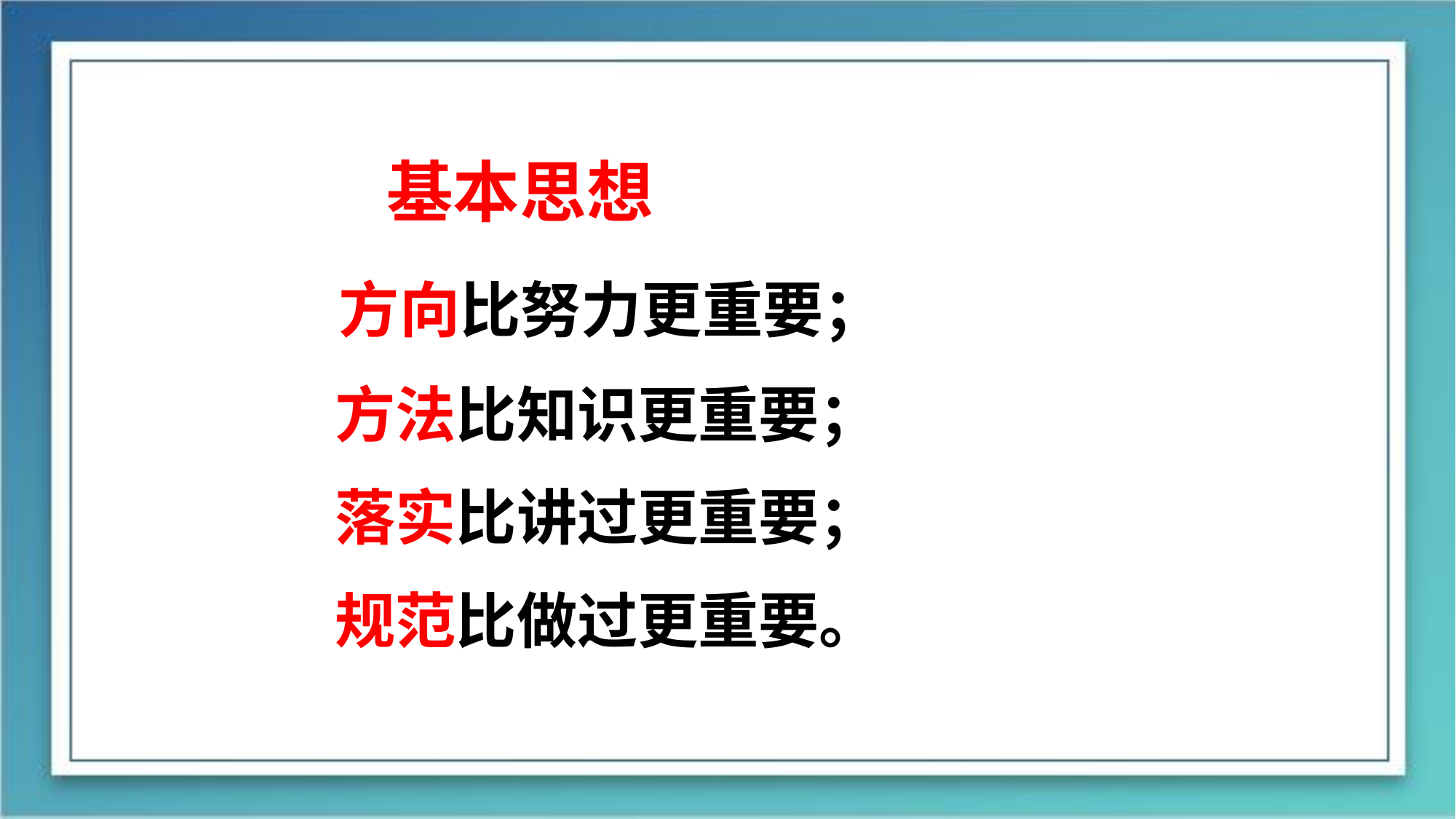

基本思想
  方向比努力更重要；
  方法比知识更重要；
  落实比讲过更重要；
  规范比做过更重要。